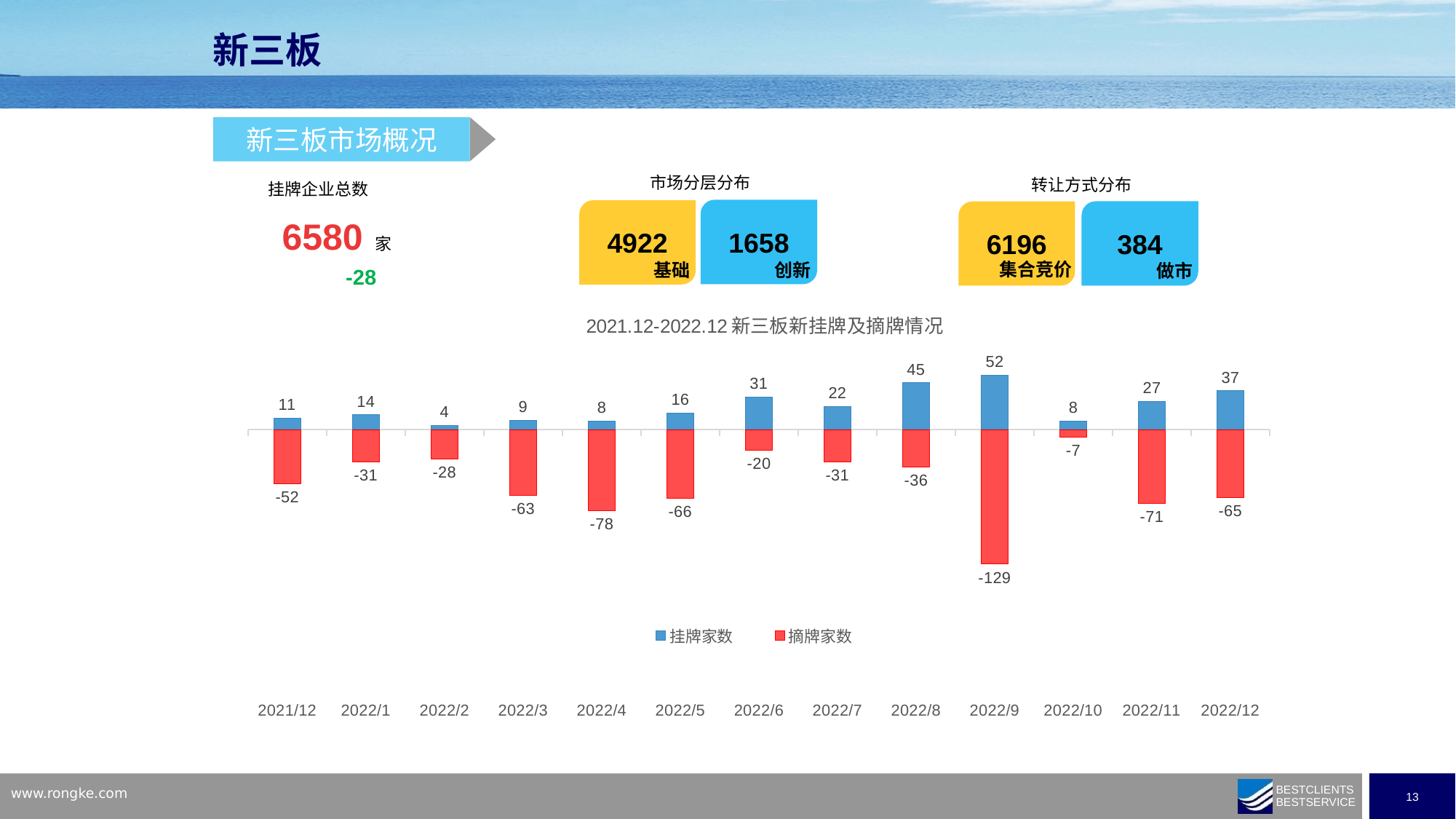

新三板
新三板市场概况

市场分层分布
1658
4922
创新
基础
转让方式分布
384
6196
集合竞价
做市
挂牌企业总数
6580
家
 -28

### Chart: 2021.12-2022.12新三板新挂牌及摘牌情况

| Category | 挂牌家数 | 摘牌家数 |
|---|---|---|
| 44896 | 37.0 | -65.0 |
| 44866 | 27.0 | -71.0 |
| 44835 | 8.0 | -7.0 |
| 44805 | 52.0 | -129.0 |
| 44774 | 45.0 | -36.0 |
| 44743 | 22.0 | -31.0 |
| 44713 | 31.0 | -20.0 |
| 44682 | 16.0 | -66.0 |
| 44652 | 8.0 | -78.0 |
| 44621 | 9.0 | -63.0 |
| 44593 | 4.0 | -28.0 |
| 44592 | 14.0 | -31.0 |
| 44561 | 11.0 | -52.0 |